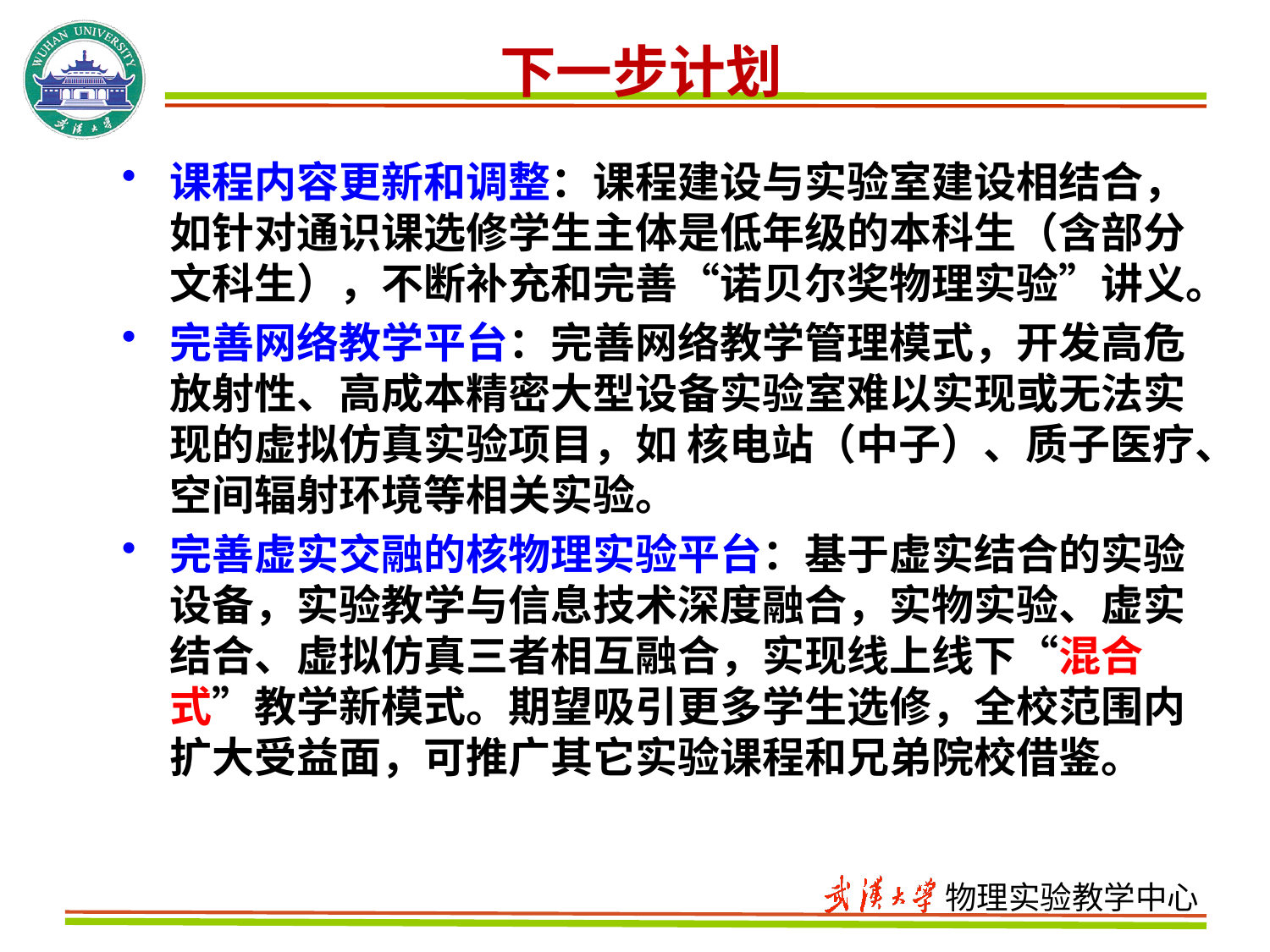

# 下一步计划
课程内容更新和调整：课程建设与实验室建设相结合，如针对通识课选修学生主体是低年级的本科生（含部分文科生），不断补充和完善“诺贝尔奖物理实验”讲义。
完善网络教学平台：完善网络教学管理模式，开发高危放射性、高成本精密大型设备实验室难以实现或无法实现的虚拟仿真实验项目，如 核电站（中子）、质子医疗、空间辐射环境等相关实验。
完善虚实交融的核物理实验平台：基于虚实结合的实验设备，实验教学与信息技术深度融合，实物实验、虚实结合、虚拟仿真三者相互融合，实现线上线下“混合式”教学新模式。期望吸引更多学生选修，全校范围内扩大受益面，可推广其它实验课程和兄弟院校借鉴。